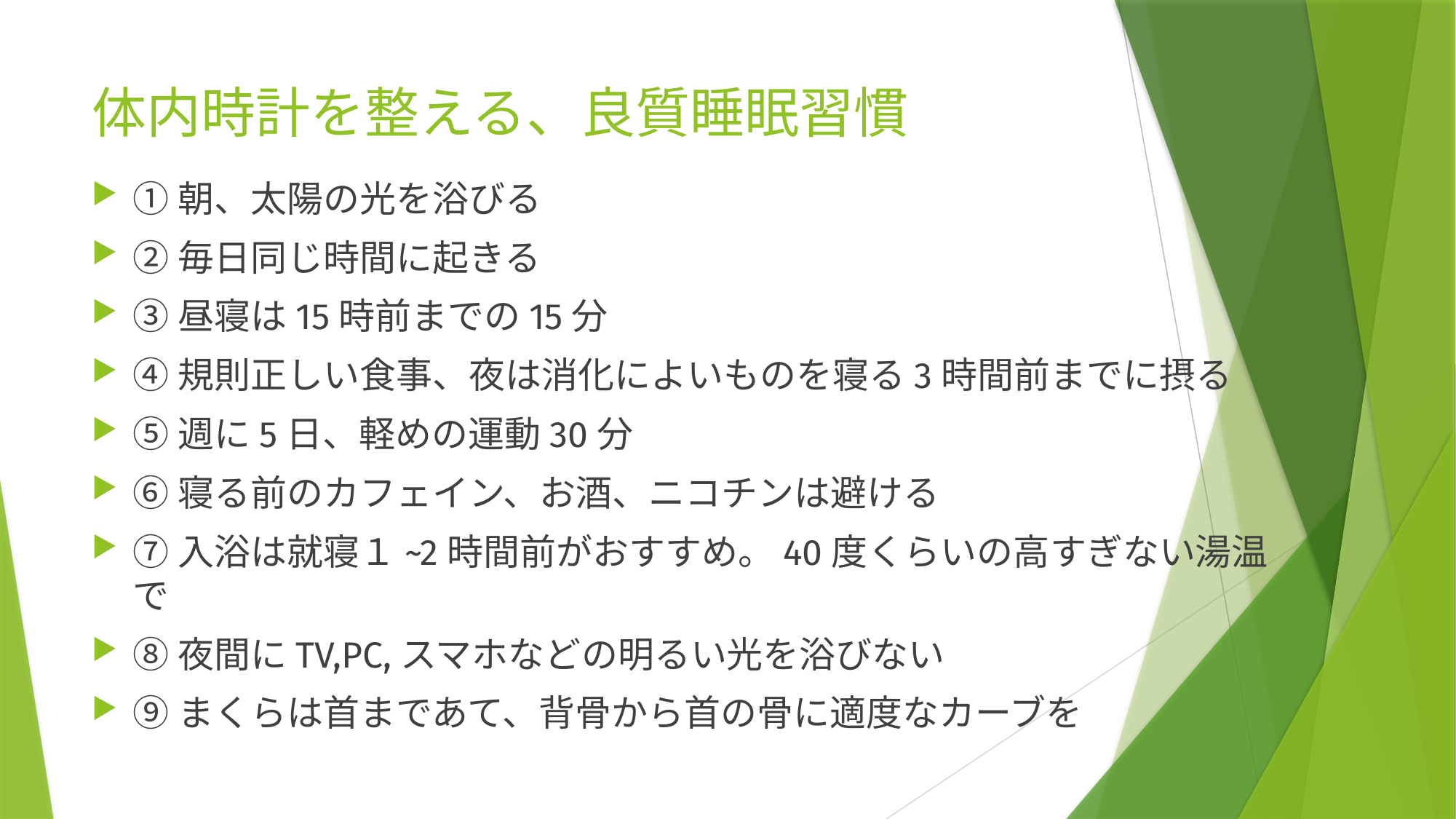

# 体内時計を整える、良質睡眠習慣
①朝、太陽の光を浴びる
②毎日同じ時間に起きる
③昼寝は15時前までの15分
④規則正しい食事、夜は消化によいものを寝る3時間前までに摂る
⑤週に5日、軽めの運動30分
⑥寝る前のカフェイン、お酒、ニコチンは避ける
⑦入浴は就寝１~2時間前がおすすめ。40度くらいの高すぎない湯温で
⑧夜間にTV,PC,スマホなどの明るい光を浴びない
⑨まくらは首まであて、背骨から首の骨に適度なカーブを